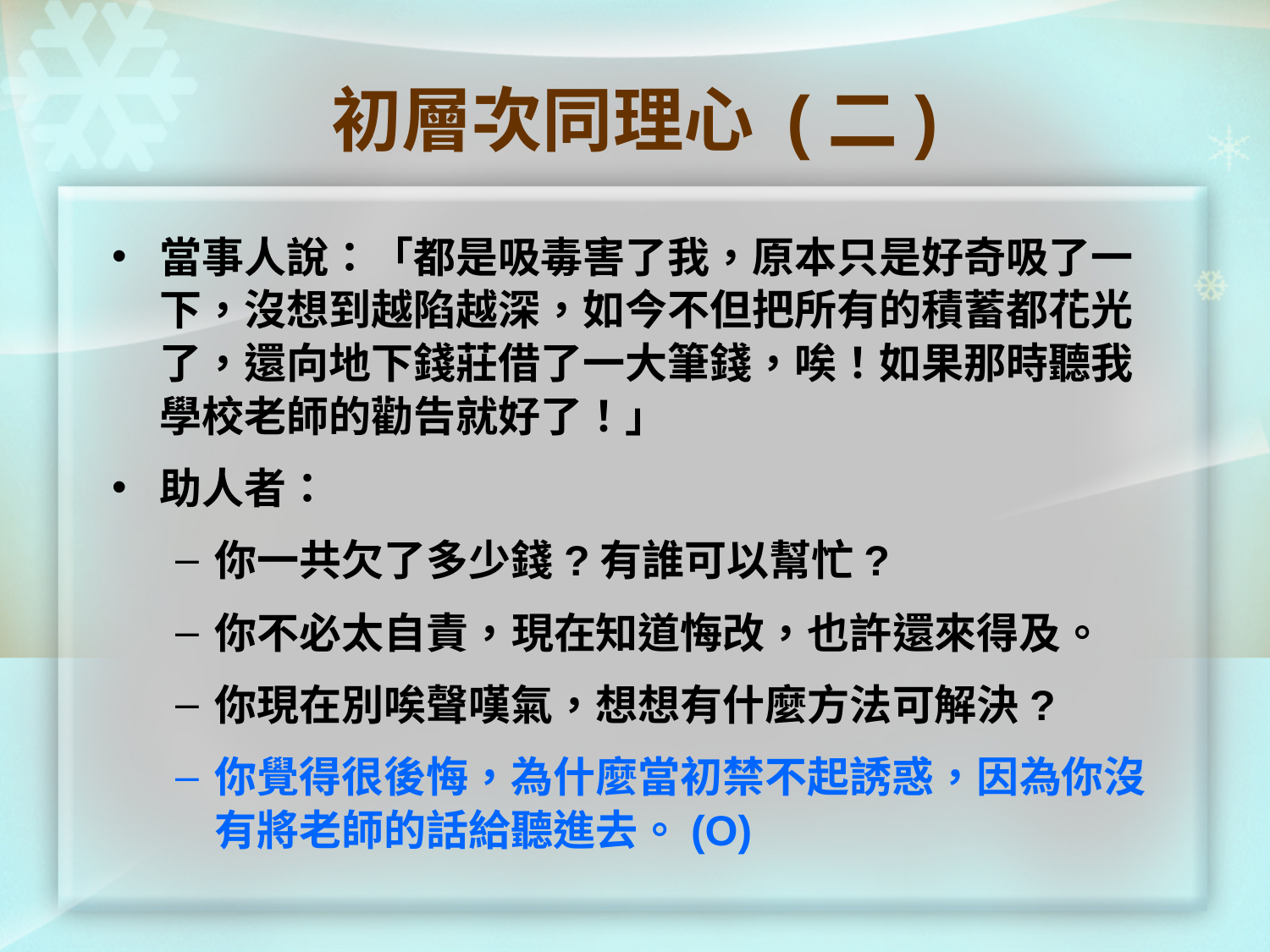

# 初層次同理心 (二)
當事人說：「都是吸毒害了我，原本只是好奇吸了一下，沒想到越陷越深，如今不但把所有的積蓄都花光了，還向地下錢莊借了一大筆錢，唉！如果那時聽我學校老師的勸告就好了！」
助人者：
你一共欠了多少錢?有誰可以幫忙?
你不必太自責，現在知道悔改，也許還來得及。
你現在別唉聲嘆氣，想想有什麼方法可解決?
你覺得很後悔，為什麼當初禁不起誘惑，因為你沒有將老師的話給聽進去。(O)